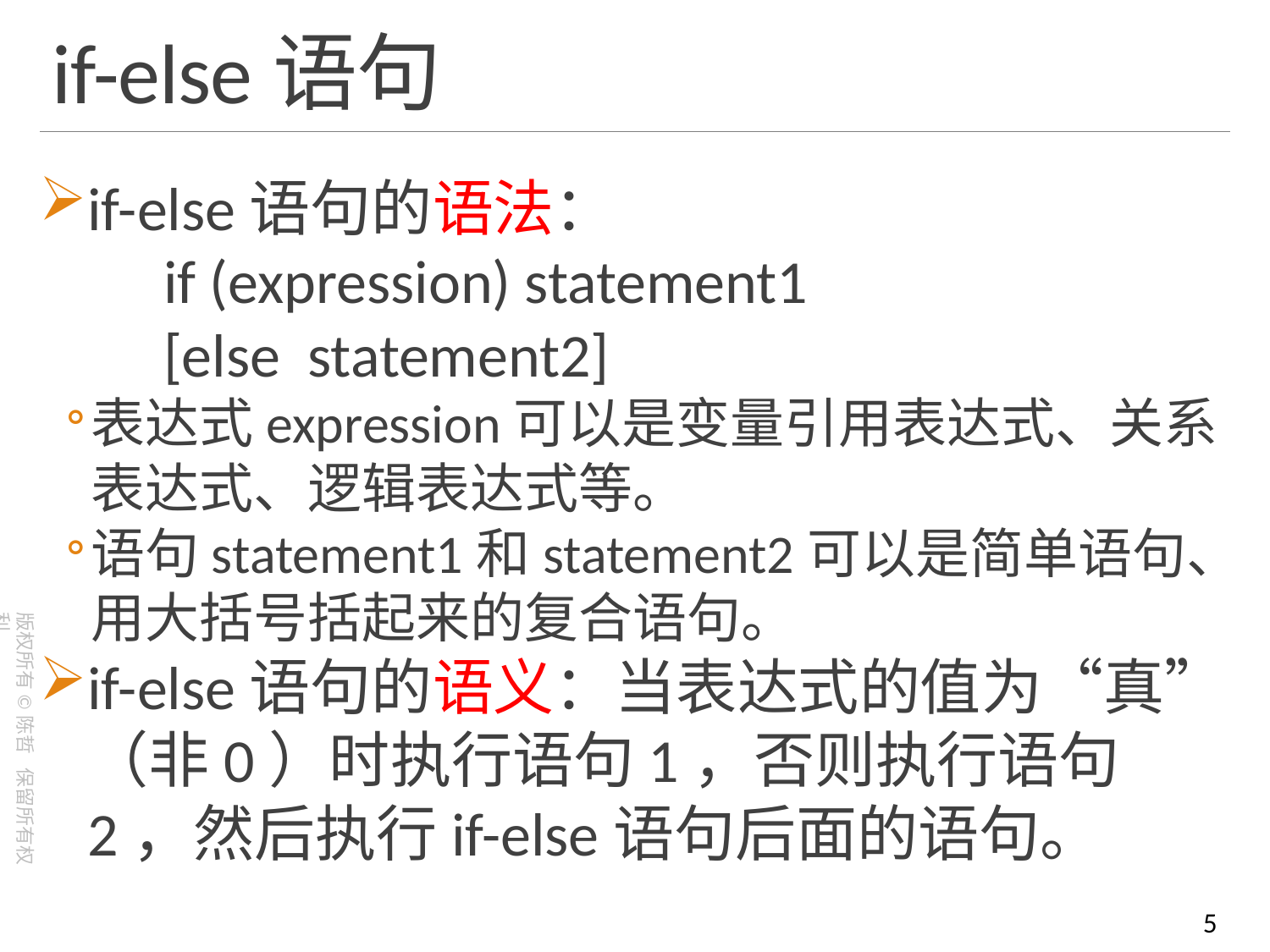

# if-else语句
if-else语句的语法：
         if (expression) statement1
         [else  statement2]
表达式expression可以是变量引用表达式、关系表达式、逻辑表达式等。
语句statement1和statement2可以是简单语句、用大括号括起来的复合语句。
if-else语句的语义：当表达式的值为“真” （非0）时执行语句1，否则执行语句2，然后执行if-else语句后面的语句。
5